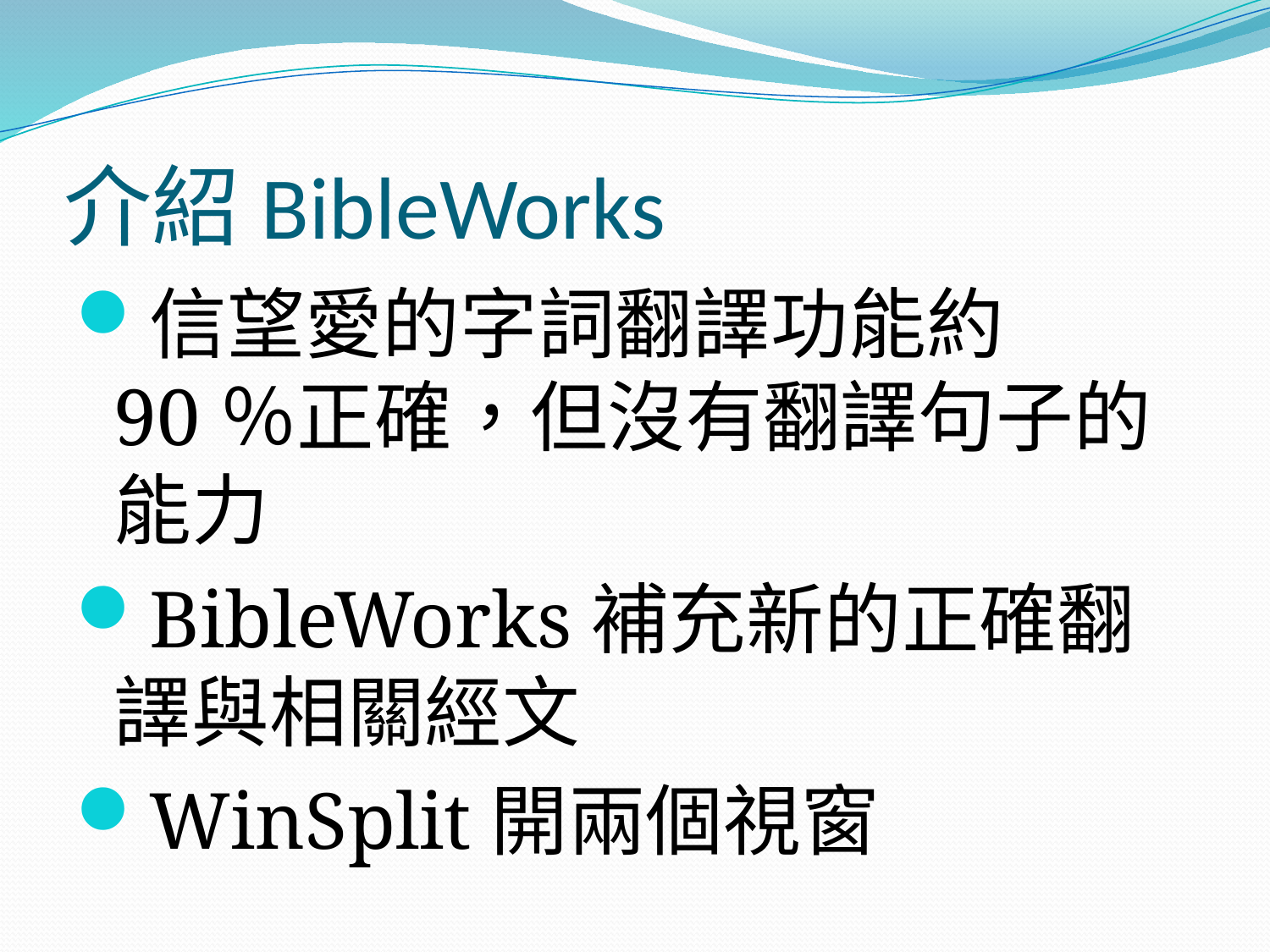

# 介紹BibleWorks
信望愛的字詞翻譯功能約90％正確，但沒有翻譯句子的能力
BibleWorks補充新的正確翻譯與相關經文
WinSplit開兩個視窗